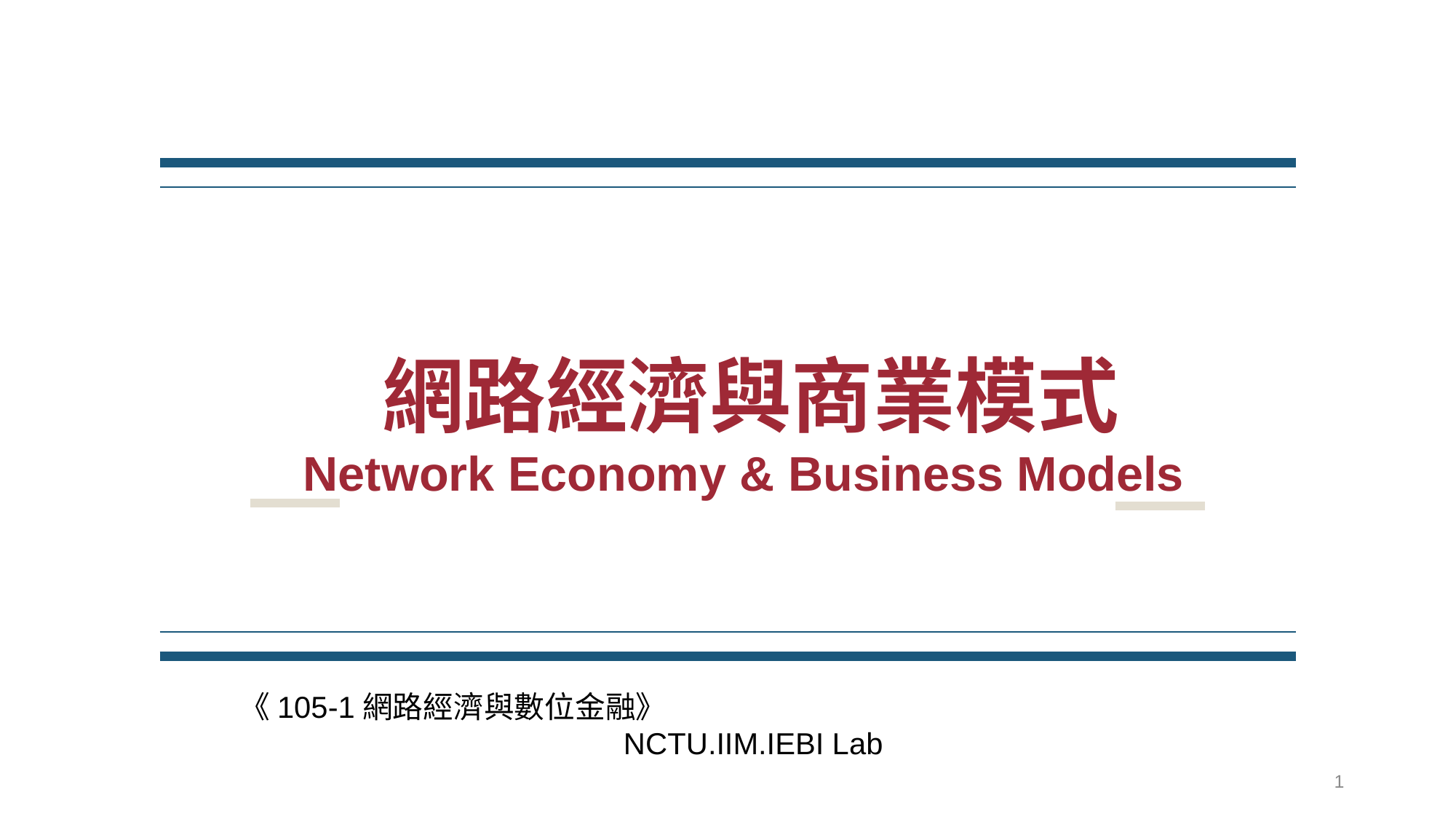

# 網路經濟與商業模式 Network Economy & Business Models
《105-1網路經濟與數位金融》
 NCTU.IIM.IEBI Lab
1